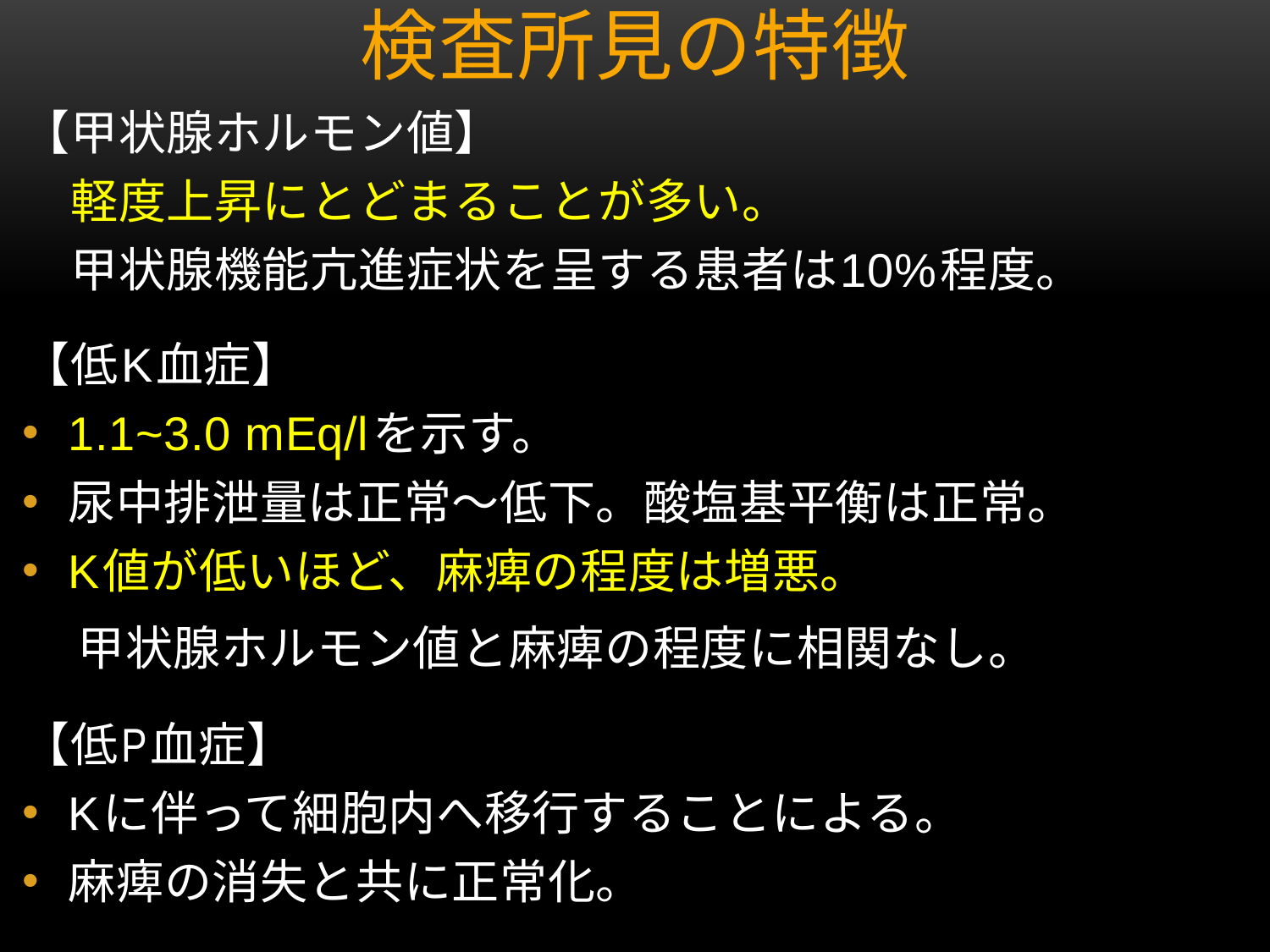

# 検査所見の特徴
【甲状腺ホルモン値】
　軽度上昇にとどまることが多い。
　甲状腺機能亢進症状を呈する患者は10%程度。

【低K血症】
1.1~3.0 mEq/lを示す。
尿中排泄量は正常～低下。酸塩基平衡は正常。
K値が低いほど、麻痺の程度は増悪。
　甲状腺ホルモン値と麻痺の程度に相関なし。

【低P血症】
Kに伴って細胞内へ移行することによる。
麻痺の消失と共に正常化。